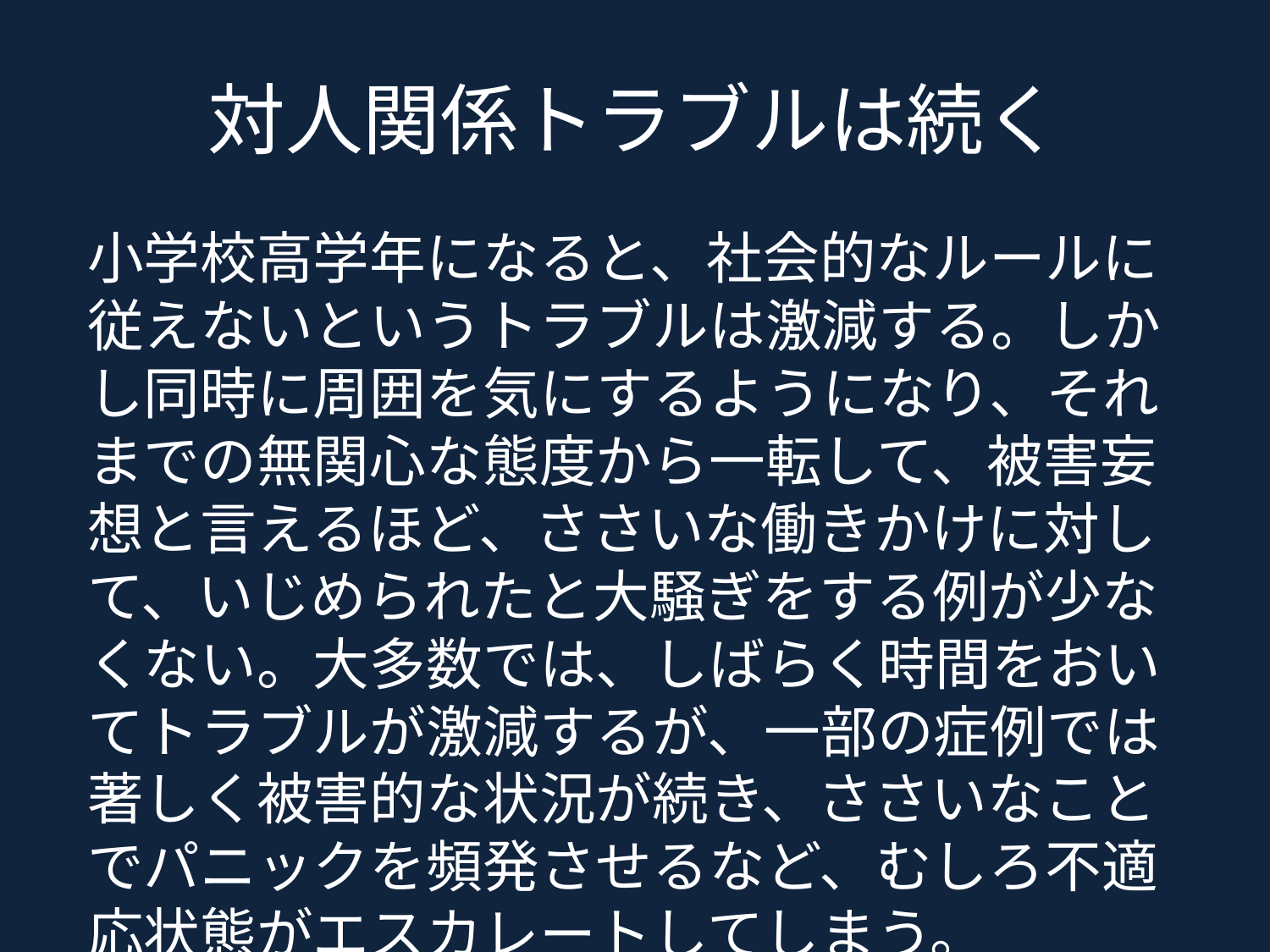

# 対人関係トラブルは続く
小学校高学年になると、社会的なルールに従えないというトラブルは激減する。しかし同時に周囲を気にするようになり、それまでの無関心な態度から一転して、被害妄想と言えるほど、ささいな働きかけに対して、いじめられたと大騒ぎをする例が少なくない。大多数では、しばらく時間をおいてトラブルが激減するが、一部の症例では著しく被害的な状況が続き、ささいなことでパニックを頻発させるなど、むしろ不適応状態がエスカレートしてしまう。